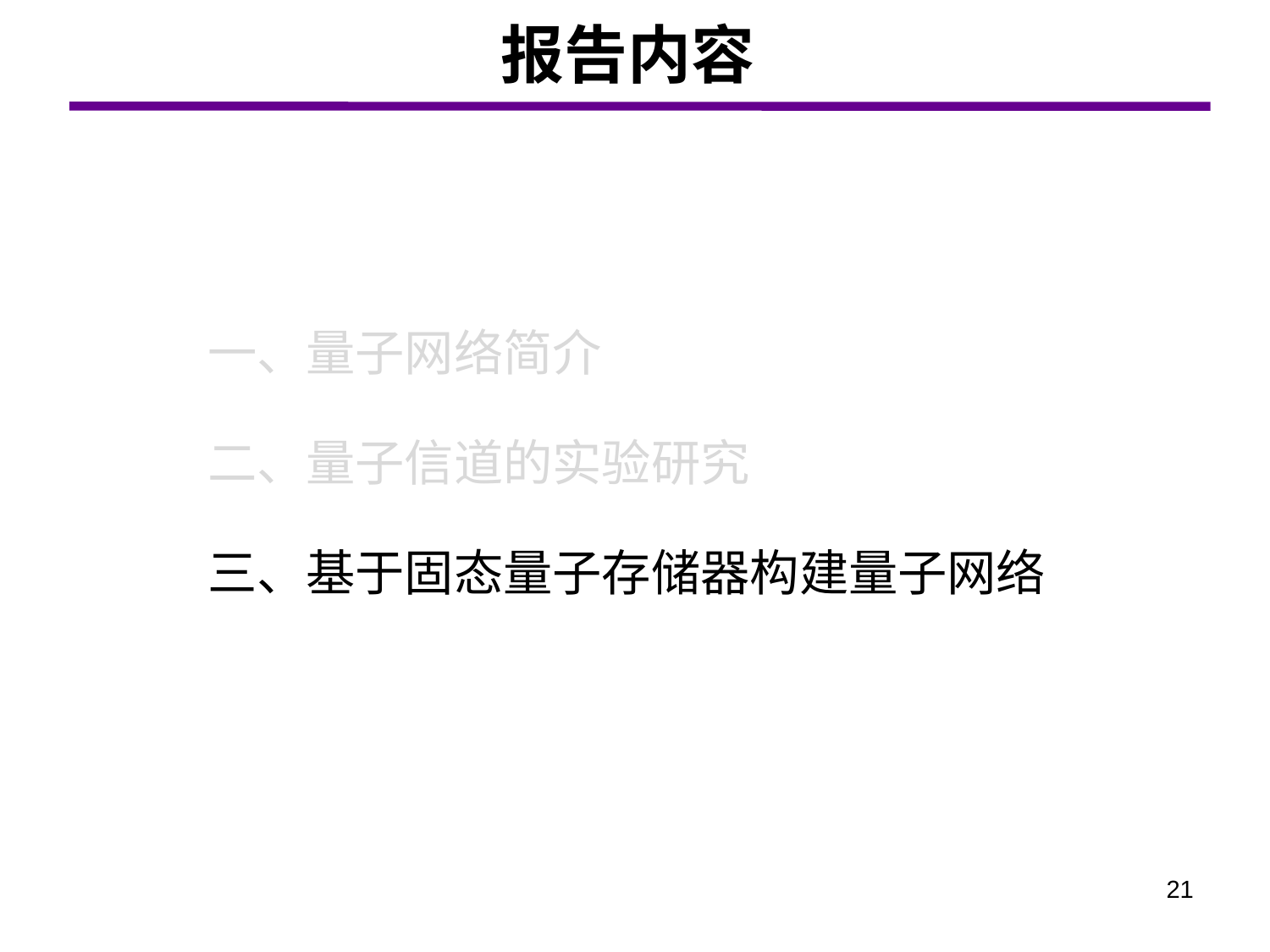

报告内容
一、量子网络简介
二、量子信道的实验研究
三、基于固态量子存储器构建量子网络
21